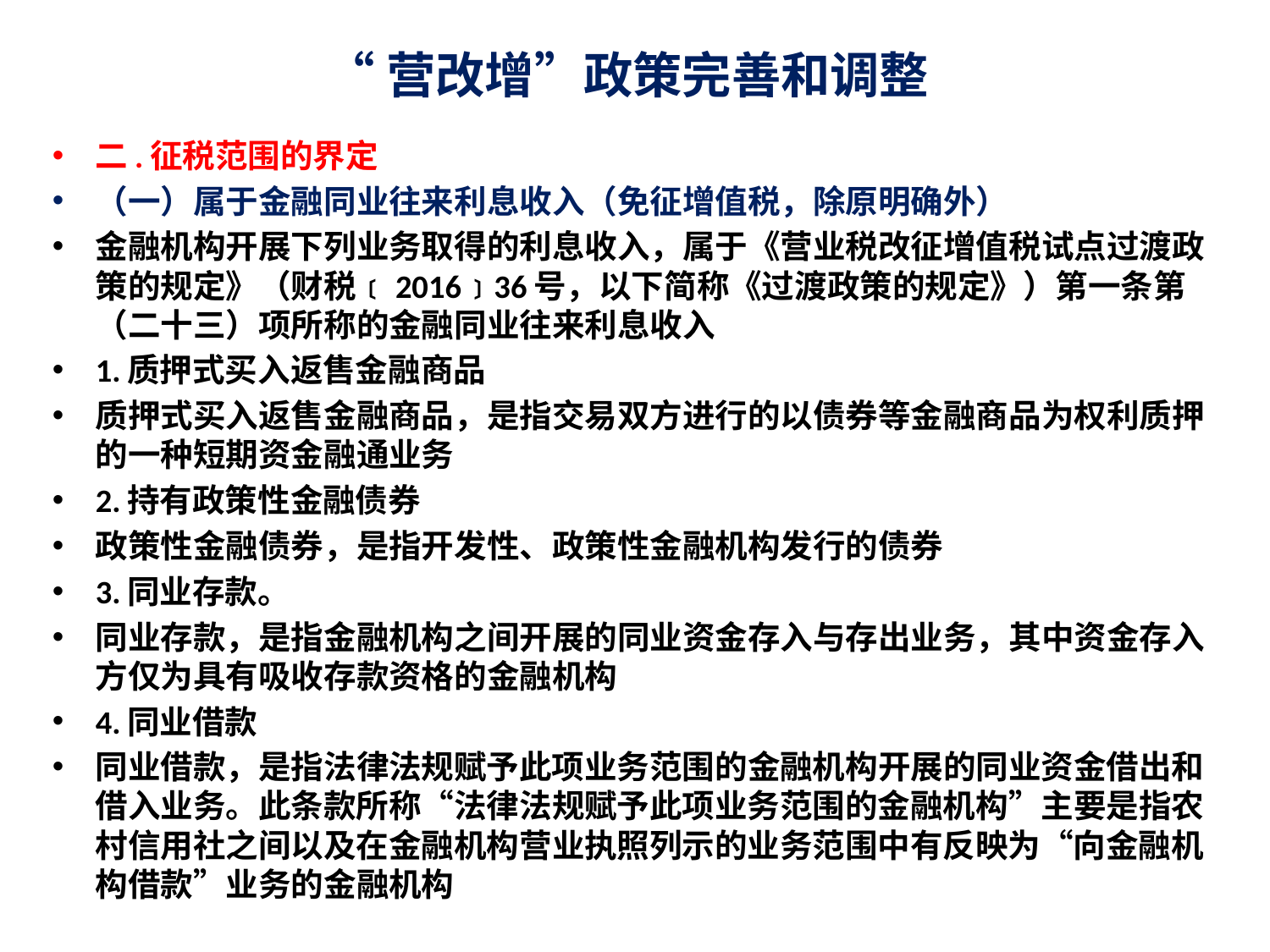

# “营改增”政策完善和调整
二.征税范围的界定
（一）属于金融同业往来利息收入（免征增值税，除原明确外）
金融机构开展下列业务取得的利息收入，属于《营业税改征增值税试点过渡政策的规定》（财税﹝2016﹞36号，以下简称《过渡政策的规定》）第一条第（二十三）项所称的金融同业往来利息收入
1.质押式买入返售金融商品
质押式买入返售金融商品，是指交易双方进行的以债券等金融商品为权利质押的一种短期资金融通业务
2.持有政策性金融债券
政策性金融债券，是指开发性、政策性金融机构发行的债券
3.同业存款。
同业存款，是指金融机构之间开展的同业资金存入与存出业务，其中资金存入方仅为具有吸收存款资格的金融机构
4.同业借款
同业借款，是指法律法规赋予此项业务范围的金融机构开展的同业资金借出和借入业务。此条款所称“法律法规赋予此项业务范围的金融机构”主要是指农村信用社之间以及在金融机构营业执照列示的业务范围中有反映为“向金融机构借款”业务的金融机构